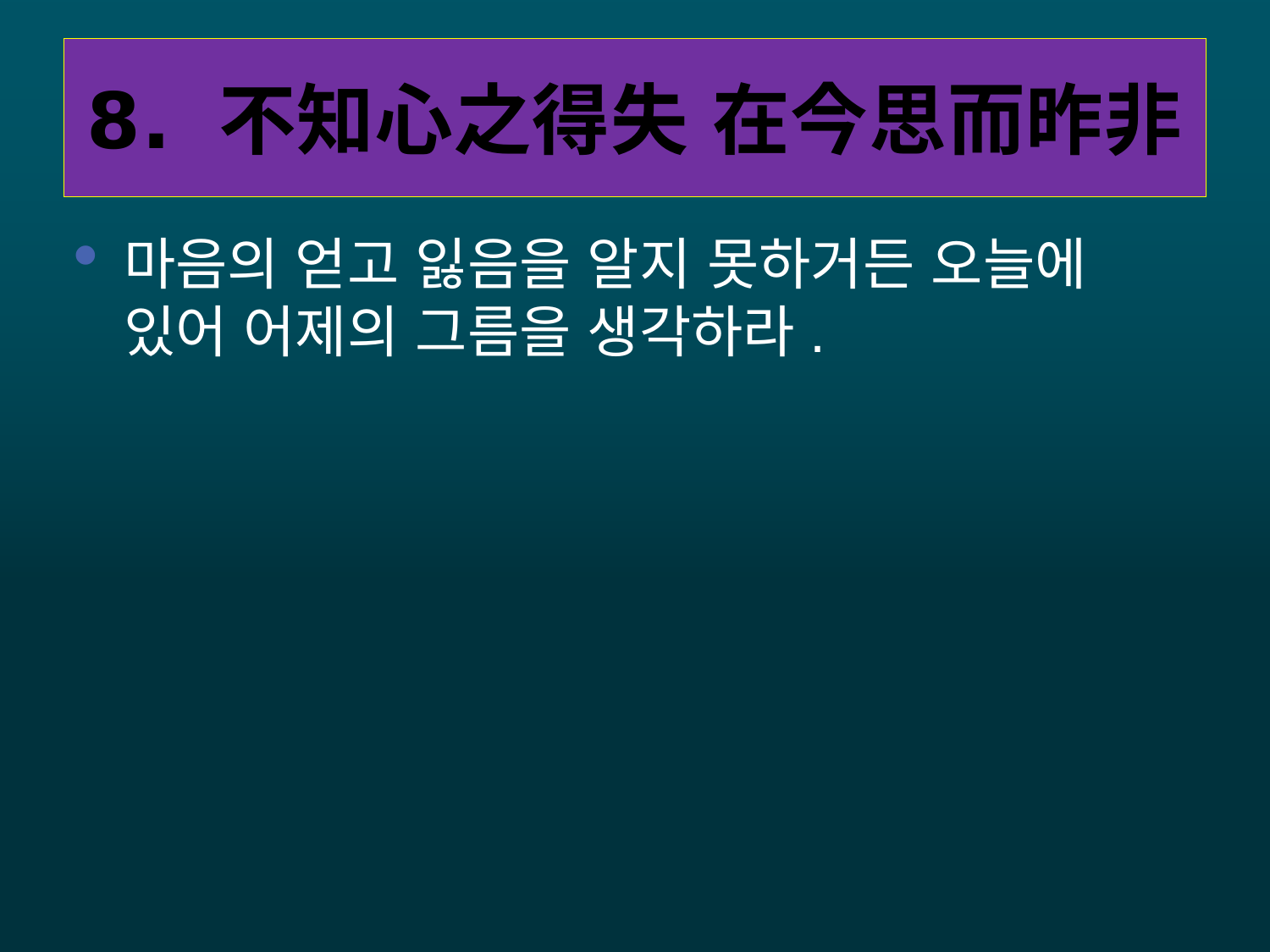

# 8. 不知心之得失 在今思而昨非
마음의 얻고 잃음을 알지 못하거든 오늘에 있어 어제의 그름을 생각하라.